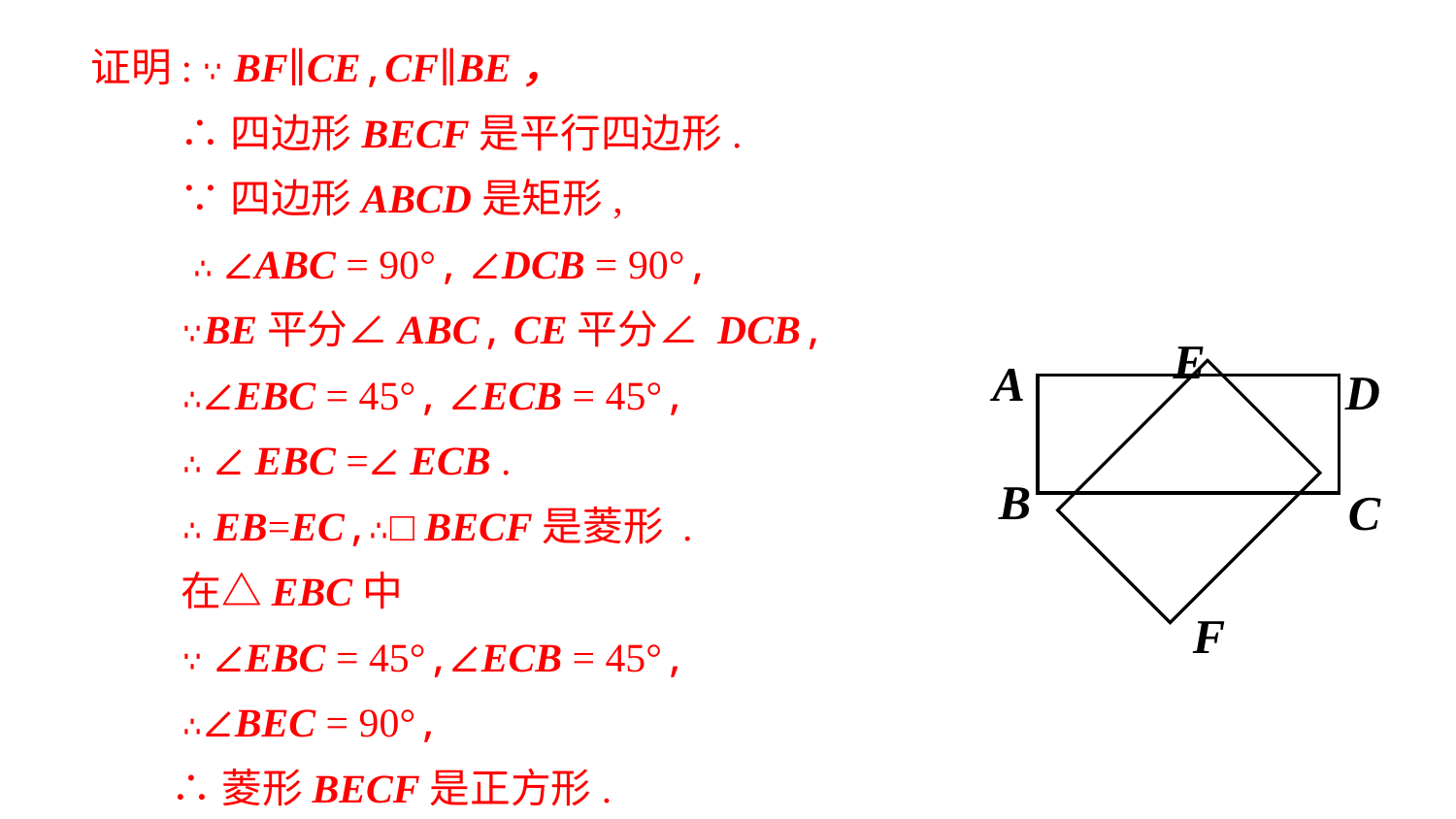

证明: ∵ BF∥CE,CF∥BE，
          ∴四边形BECF是平行四边形.
          ∵四边形ABCD是矩形,
          ∴ ∠ABC = 90°, ∠DCB = 90°,
         ∵BE平分∠ABC, CE平分∠ DCB,
         ∴∠EBC = 45°, ∠ECB = 45°,
         ∴ ∠ EBC =∠ ECB .
         ∴ EB=EC,∴□ BECF是菱形 .
         在△EBC中
         ∵ ∠EBC = 45°,∠ECB = 45°,
         ∴∠BEC = 90°,
         ∴菱形BECF是正方形.
E
A
D

B
C
F